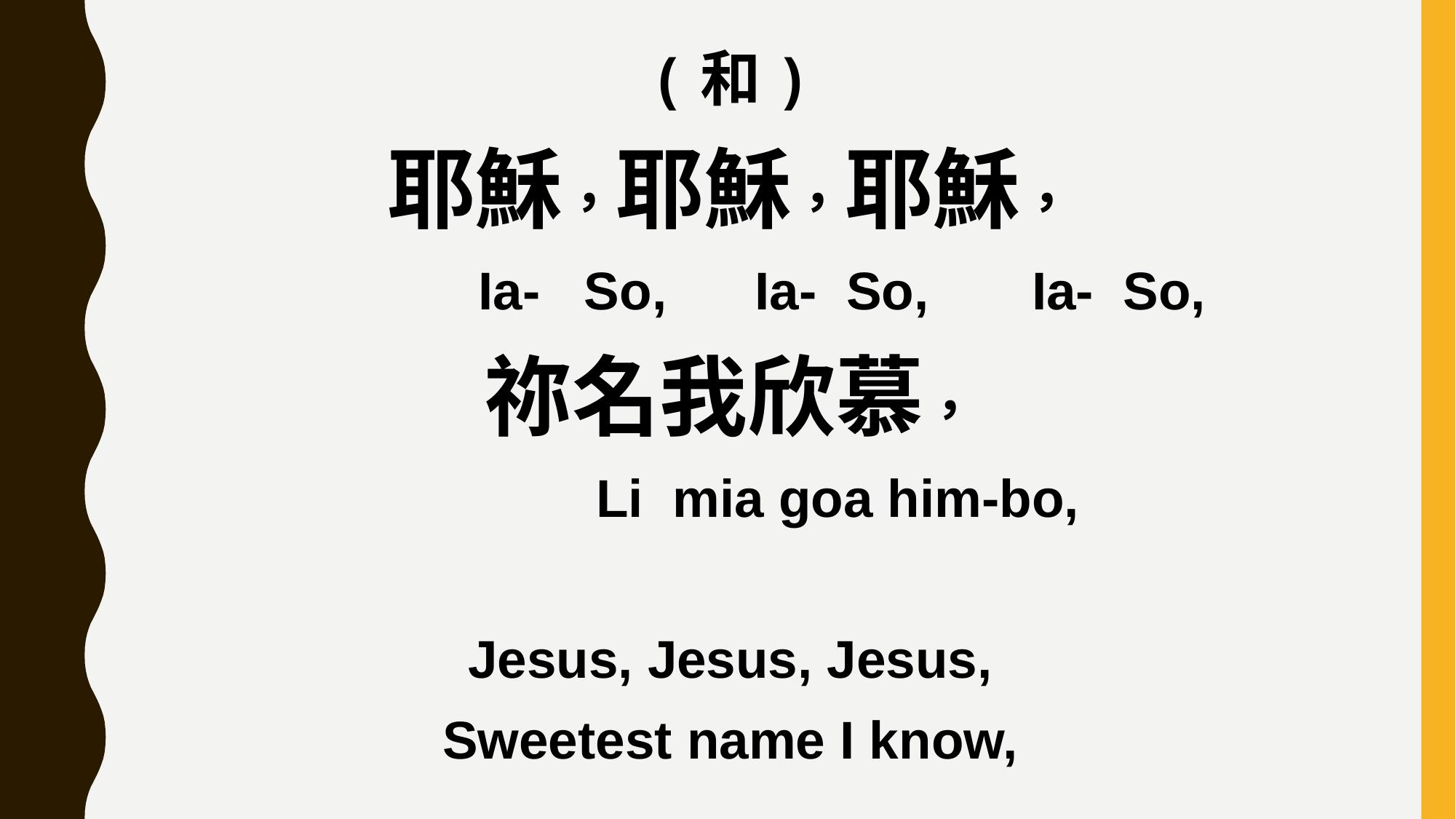

(和)
耶穌，耶穌，耶穌，
                   Ia-   So,      Ia-  So,       Ia-  So,
祢名我欣慕，
                           Li  mia goa him-bo,

Jesus, Jesus, Jesus,
Sweetest name I know,